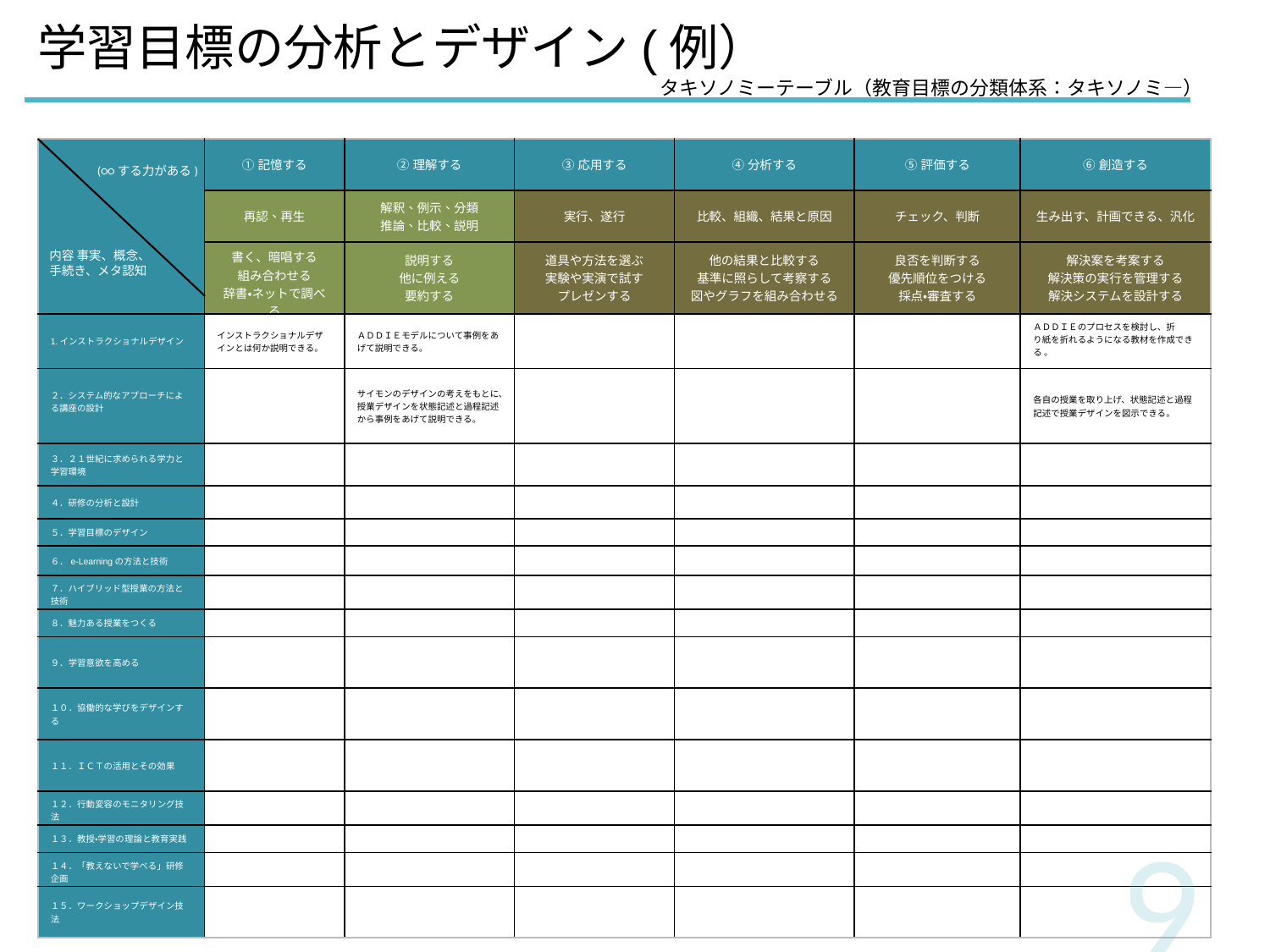

学習目標の分析とデザイン(例）
　　　　　　　　　　　　　　　　　　　　　　　　　　　　　　　　タキソノミーテーブル（教育目標の分類体系：タキソノミ―）
|  | ①記憶する | ②理解する | ③応用する | ④分析する | ⑤評価する | ⑥創造する |
| --- | --- | --- | --- | --- | --- | --- |
|  | 再認、再生 | 解釈、例示、分類 推論、比較、説明 | 実行、遂行 | 比較、組織、結果と原因 | チェック、判断 | 生み出す、計画できる、汎化 |
|  | 書く、暗唱する 組み合わせる 辞書・ネットで調べる | 説明する 他に例える 要約する | 道具や方法を選ぶ 実験や実演で試す プレゼンする | 他の結果と比較する 基準に照らして考察する 図やグラフを組み合わせる | 良否を判断する 優先順位をつける 採点・審査する | 解決案を考案する 解決策の実行を管理する 解決システムを設計する |
| 1.インストラクショナルデザイン | インストラクショナルデザインとは何か説明できる。 | ＡＤＤＩＥモデルについて事例をあげて説明できる。 |  |  |  | ＡＤＤＩＥのプロセスを検討し、折 り紙を折れるようになる教材を作成できる 。 |
| ２．システム的なアプローチによる講座の設計 |  | サイモンのデザインの考えをもとに、授業デザインを状態記述と過程記述から事例をあげて説明できる。 |  |  |  | 各自の授業を取り上げ、状態記述と過程記述で授業デザインを図示できる。 |
| ３．２１世紀に求められる学力と学習環境 | 再認、再生 | 解釈、例示、分類 推論、比較、説明 | 実行、遂行 | 比較、組織、結果と原因 | チェック、判断 | 生み出す、計画できる、汎化 |
| ４．研修の分析と設計 |  |  |  |  |  |  |
| ５．学習目標のデザイン |  |  |  |  |  |  |
| ６．e-Learningの方法と技術 |  |  |  |  |  |  |
| ７．ハイブリッド型授業の方法と技術 |  |  |  |  |  |  |
| ８．魅力ある授業をつくる |  |  |  |  |  |  |
| ９．学習意欲を高める |  |  |  |  |  |  |
| １０．協働的な学びをデザインする |  |  |  |  |  |  |
| １１．ＩＣＴの活用とその効果 |  |  |  |  |  |  |
| １２．行動変容のモニタリング技法 |  |  |  |  |  |  |
| １３．教授・学習の理論と教育実践 |  |  |  |  |  |  |
| １４．「教えないで学べる」研修企画 |  |  |  |  |  |  |
| １５．ワークショップデザイン技法 |  |  |  |  |  |  |
(○○する力がある)
内容 事実、概念、
手続き、メタ認知
9